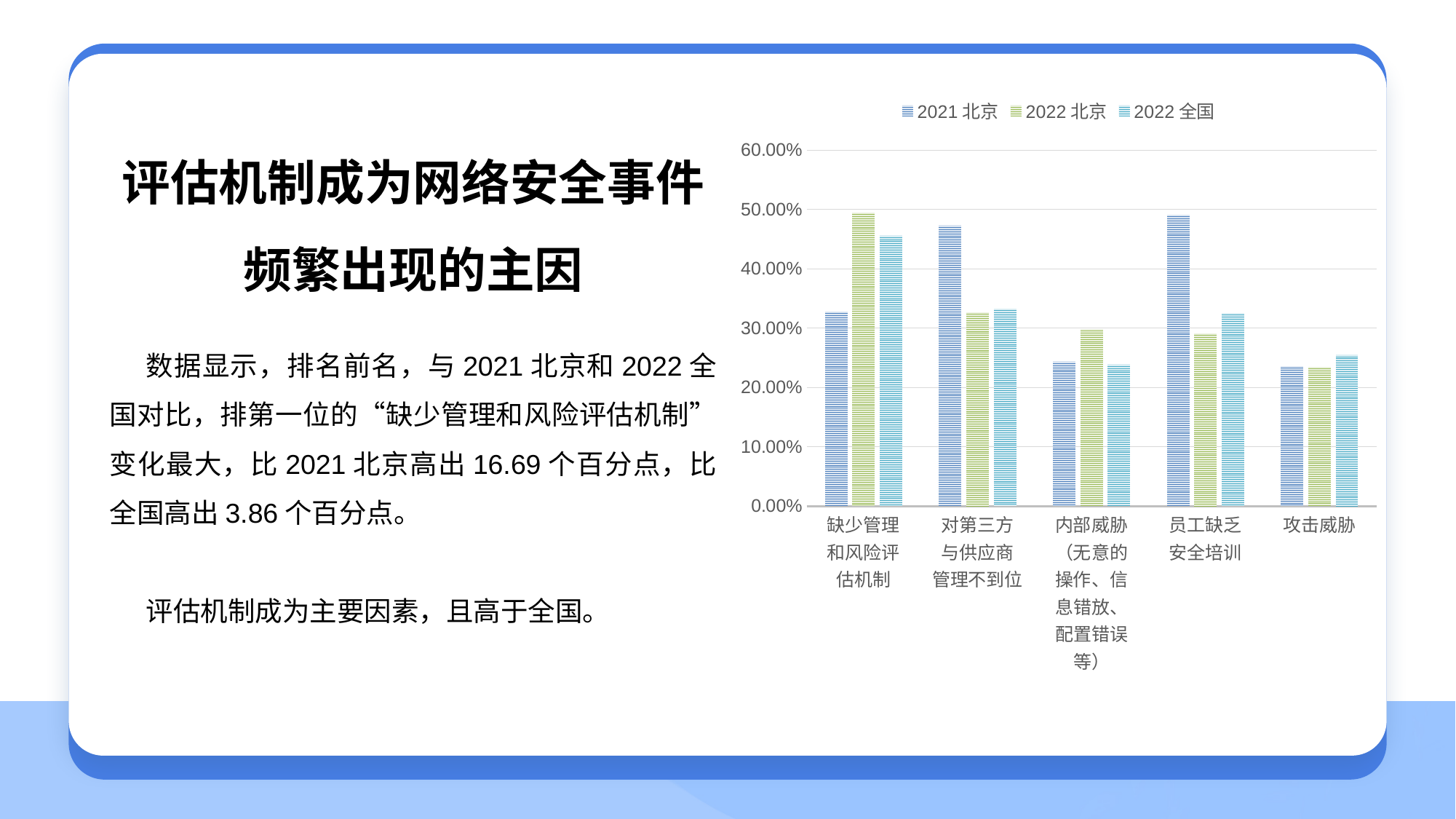

### Chart

| Category | 2021北京 | 2022北京 | 2022全国 |
|---|---|---|---|
| 缺少管理
和风险评
估机制 | 0.3284 | 0.4953 | 0.4567 |
| 对第三方
与供应商
管理不到位 | 0.4735 | 0.3269 | 0.3333 |
| 内部威胁
（无意的
操作、信
息错放、
配置错误等） | 0.2442 | 0.2991 | 0.2393 |
| 员工缺乏
安全培训 | 0.4914 | 0.2913 | 0.3256 |
| 攻击威胁 | 0.2361 | 0.2351 | 0.2556 |
评估机制成为网络安全事件频繁出现的主因
数据显示，排名前名，与2021北京和2022全国对比，排第一位的“缺少管理和风险评估机制”变化最大，比2021北京高出16.69个百分点，比全国高出3.86个百分点。

评估机制成为主要因素，且高于全国。